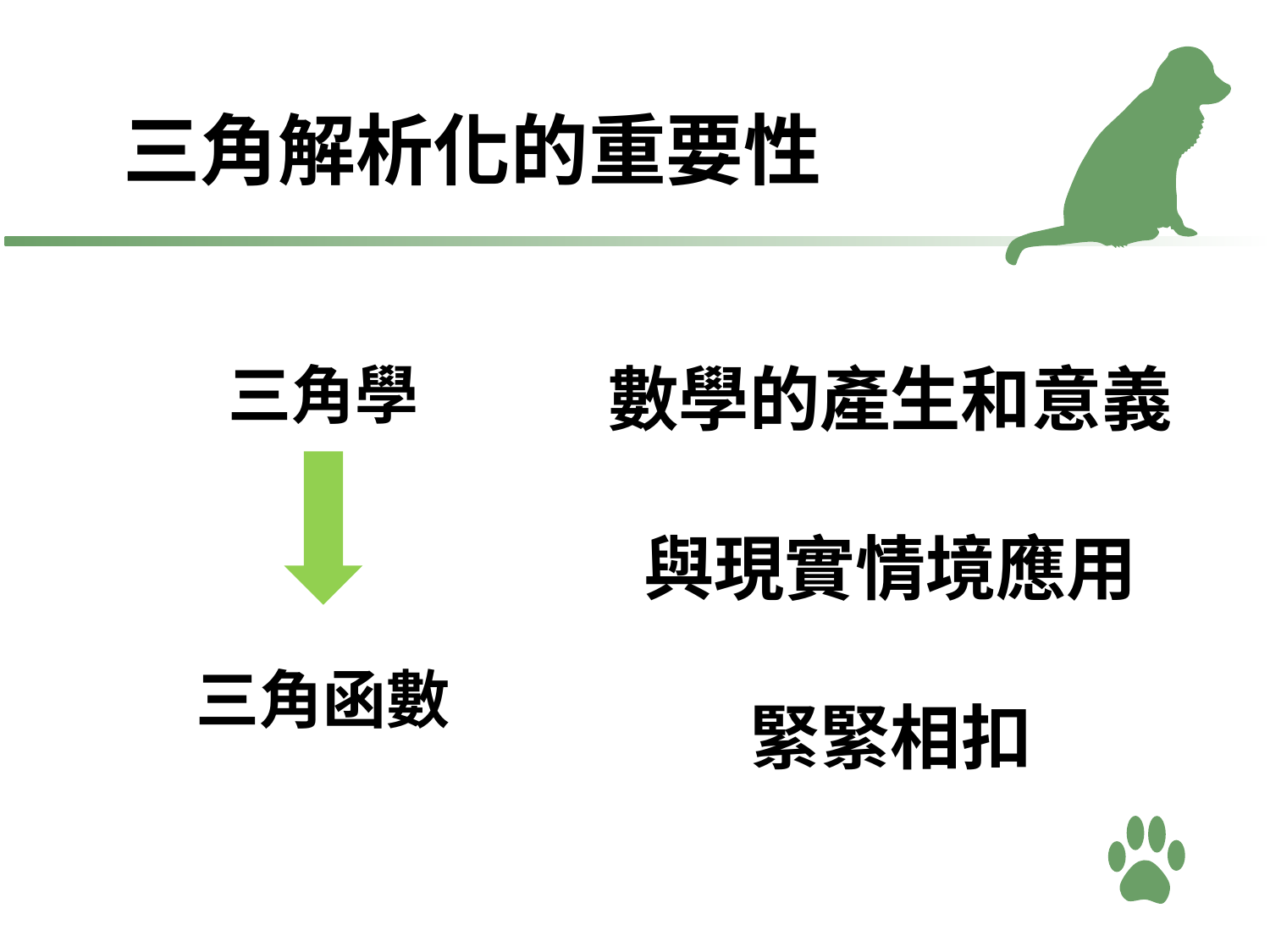

三角解析化的重要性
# 數學的產生和意義 與現實情境應用 緊緊相扣
三角學
三角函數